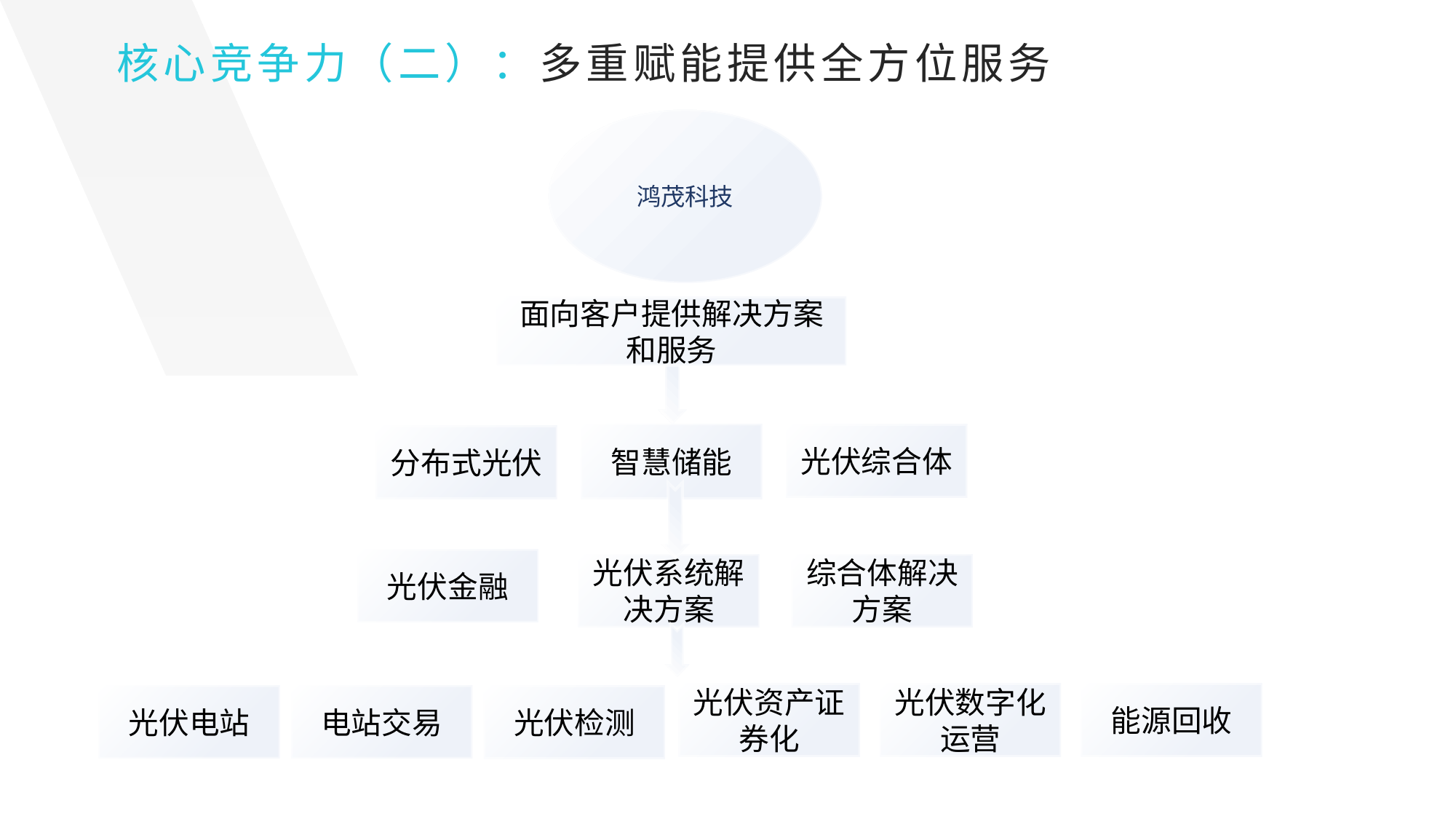

核心竞争力（二）：多重赋能提供全方位服务
鸿茂科技
面向客户提供解决方案和服务

智慧储能
光伏综合体
分布式光伏

光伏金融
光伏系统解决方案
综合体解决方案

能源回收
光伏资产证券化
光伏数字化运营
光伏电站
电站交易
光伏检测